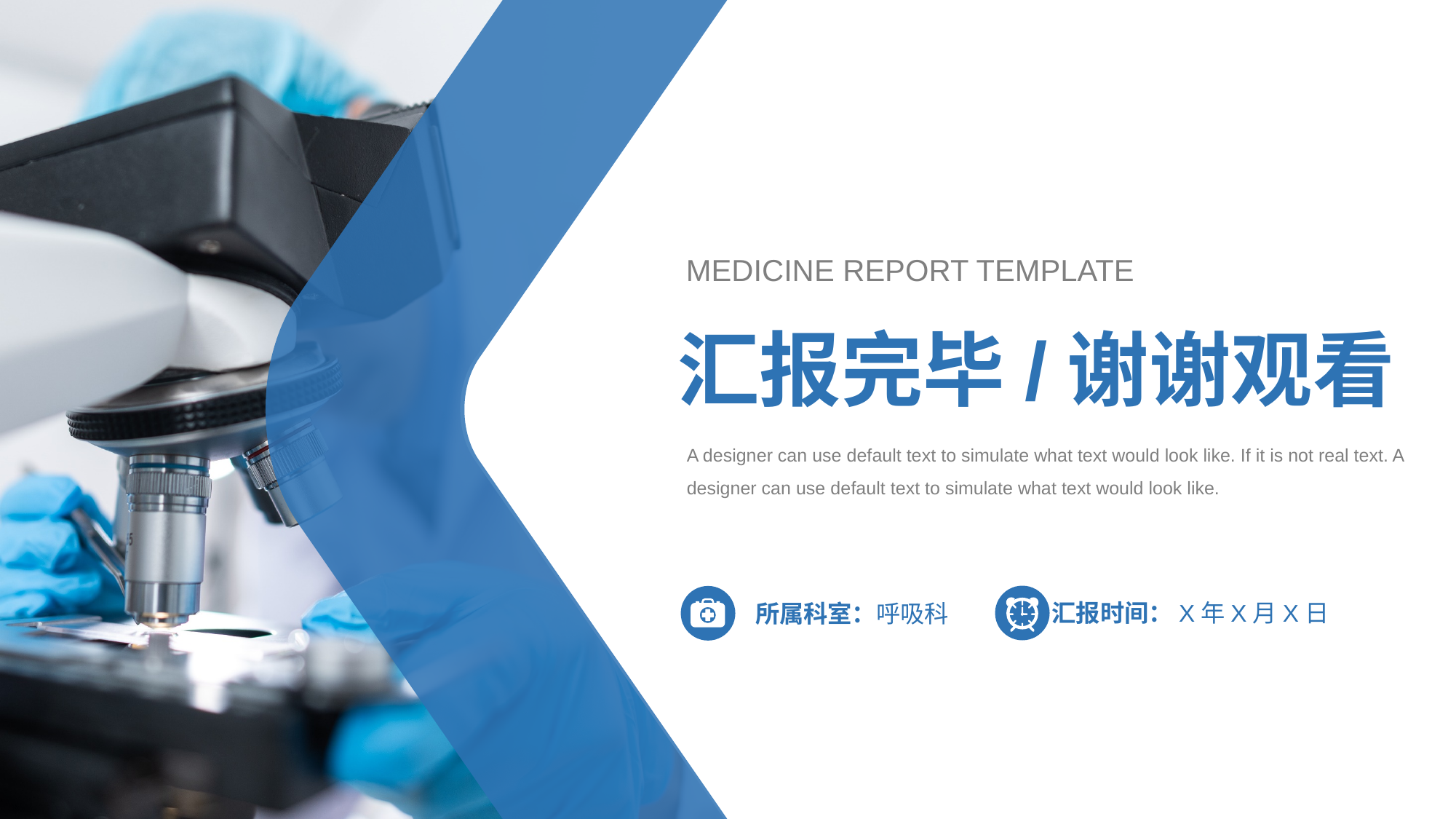

MEDICINE REPORT TEMPLATE
汇报完毕/谢谢观看
A designer can use default text to simulate what text would look like. If it is not real text. A designer can use default text to simulate what text would look like.

汇报时间：X年X月X日
所属科室：呼吸科